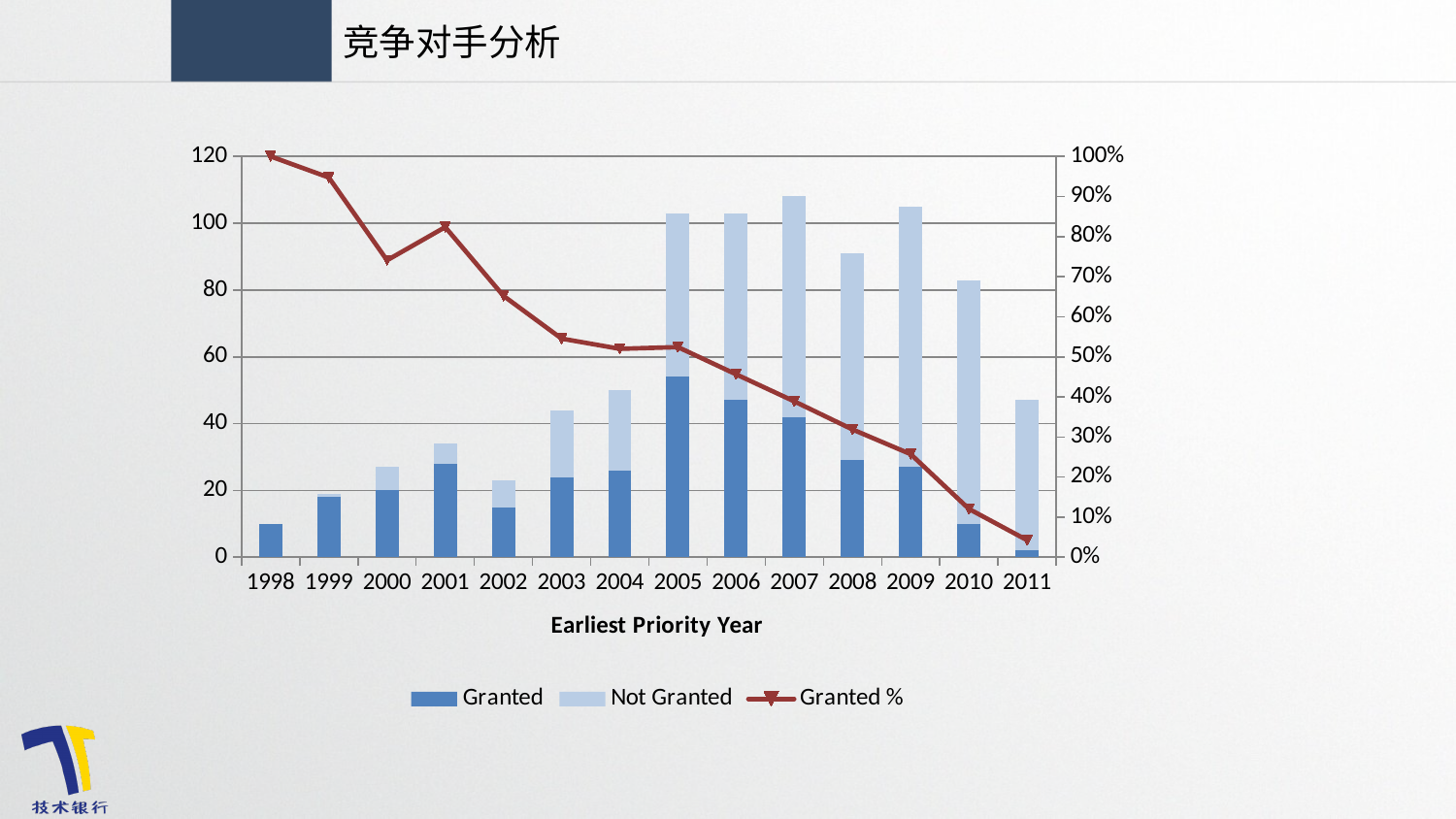

竞争对手分析

### Chart

| Category | Granted | Not Granted | Granted % |
|---|---|---|---|
| 1998 | 10.0 | None | 1.0 |
| 1999 | 18.0 | 1.0 | 0.947368421052632 |
| 2000 | 20.0 | 7.0 | 0.740740740740741 |
| 2001 | 28.0 | 6.0 | 0.823529411764706 |
| 2002 | 15.0 | 8.0 | 0.652173913043478 |
| 2003 | 24.0 | 20.0 | 0.545454545454545 |
| 2004 | 26.0 | 24.0 | 0.52 |
| 2005 | 54.0 | 49.0 | 0.524271844660194 |
| 2006 | 47.0 | 56.0 | 0.456310679611651 |
| 2007 | 42.0 | 66.0 | 0.388888888888889 |
| 2008 | 29.0 | 62.0 | 0.318681318681319 |
| 2009 | 27.0 | 78.0 | 0.257142857142857 |
| 2010 | 10.0 | 73.0 | 0.120481927710843 |
| 2011 | 2.0 | 45.0 | 0.0425531914893617 |